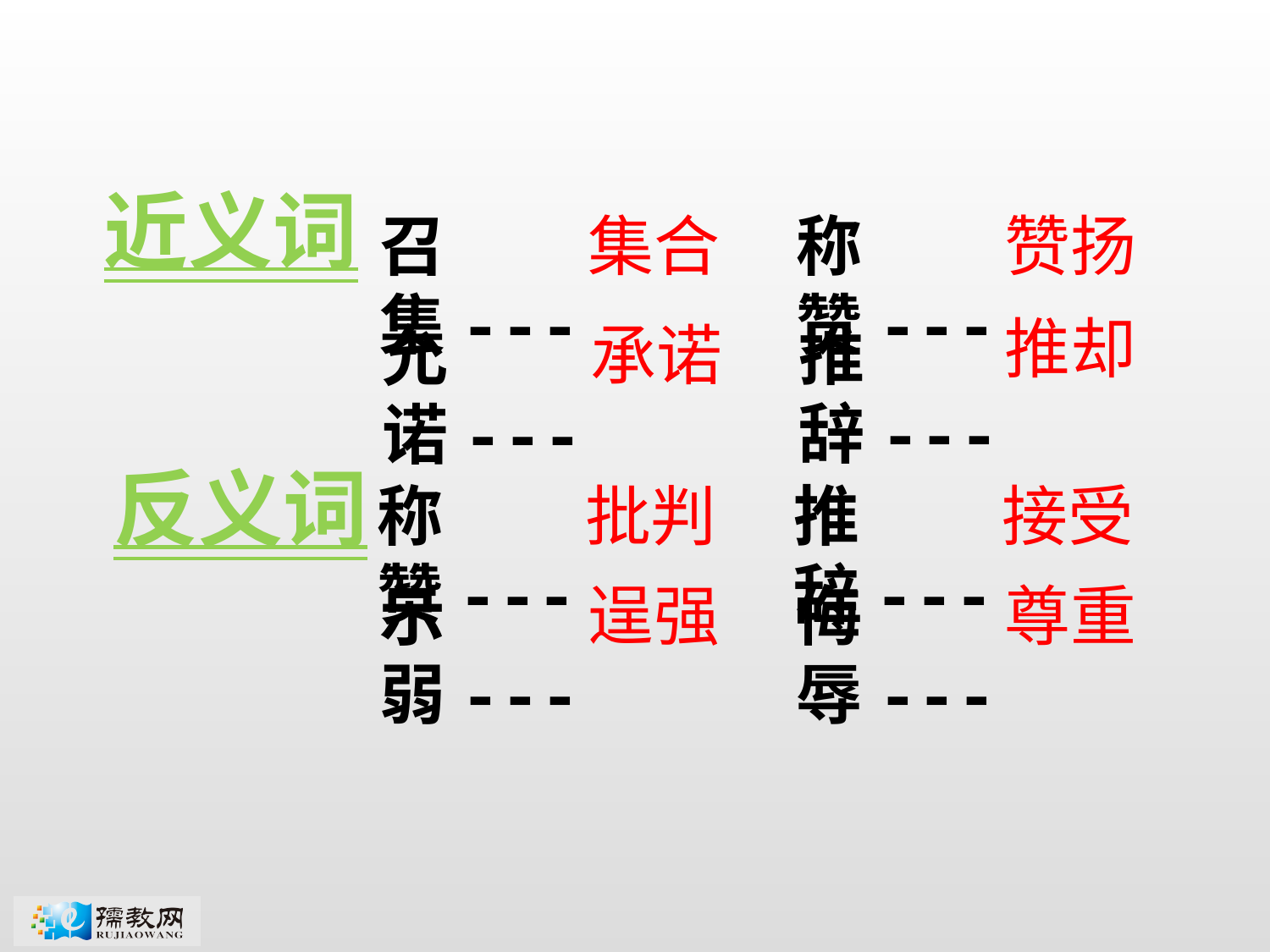

近义词
召集---
集合
称赞---
赞扬
推却
承诺
推辞---
允诺---
反义词
称赞---
批判
推辞---
接受
示弱---
逞强
侮辱---
尊重